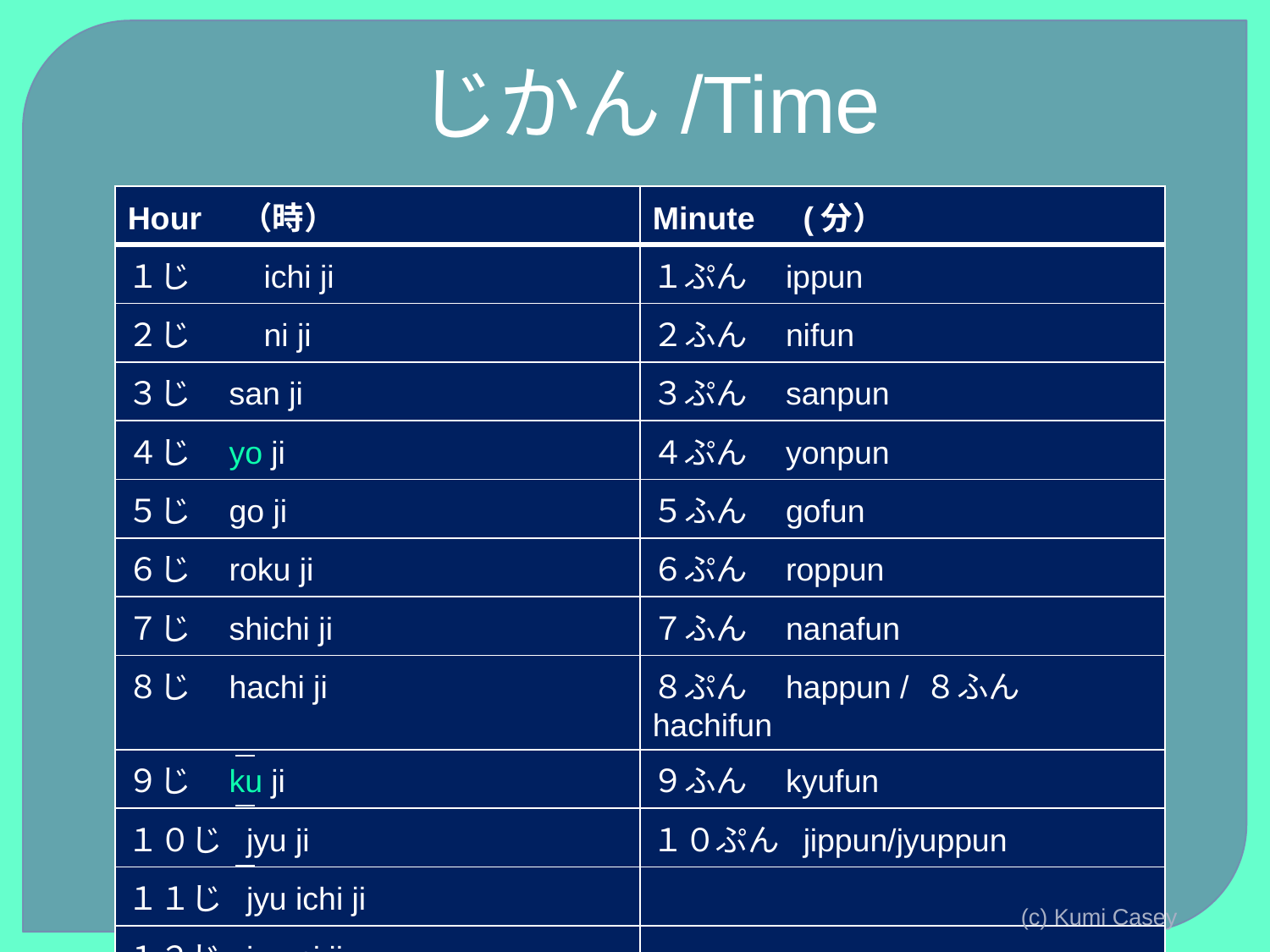

# じかん/Time
| Hour　（時） | Minute　(分） |
| --- | --- |
| １じ　　ichi ji | １ぷん ippun |
| ２じ　　ni ji | ２ふん nifun |
| ３じ san ji | ３ぷん sanpun |
| ４じ yo ji | ４ぷん yonpun |
| ５じ go ji | ５ふん gofun |
| ６じ roku ji | ６ぷん roppun |
| ７じ shichi ji | ７ふん nanafun |
| ８じ hachi ji | ８ぷん happun / ８ふん　　hachifun |
| ９じ ku ji | ９ふん kyufun |
| １０じ jyu ji | １０ぷん jippun/jyuppun |
| １１じ jyu ichi ji |  |
| １２じ jyu ni ji |  |
(c) Kumi Casey